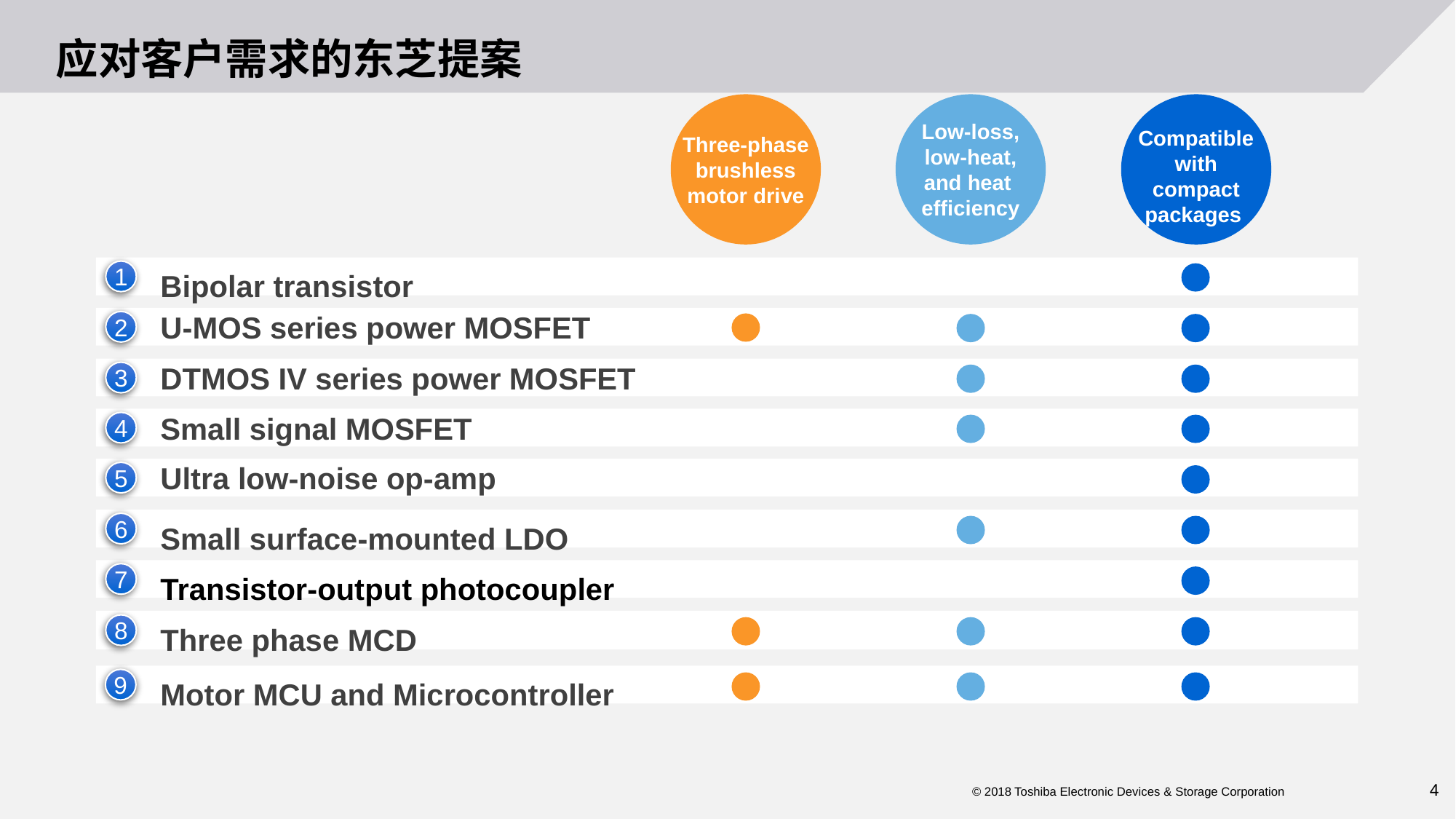

# 应对客户需求的东芝提案
Three-phase
brushless
motor drive
Low-loss,
low-heat,
and heat
efficiency
Compatible
with
compact
packages
Bipolar transistor
1

U-MOS series power MOSFET
2

DTMOS IV series power MOSFET
3

Small signal MOSFET
4

Ultra low-noise op-amp
5

Small surface-mounted LDO
6

Transistor-output photocoupler
7

Three phase MCD
8

Motor MCU and Microcontroller
9